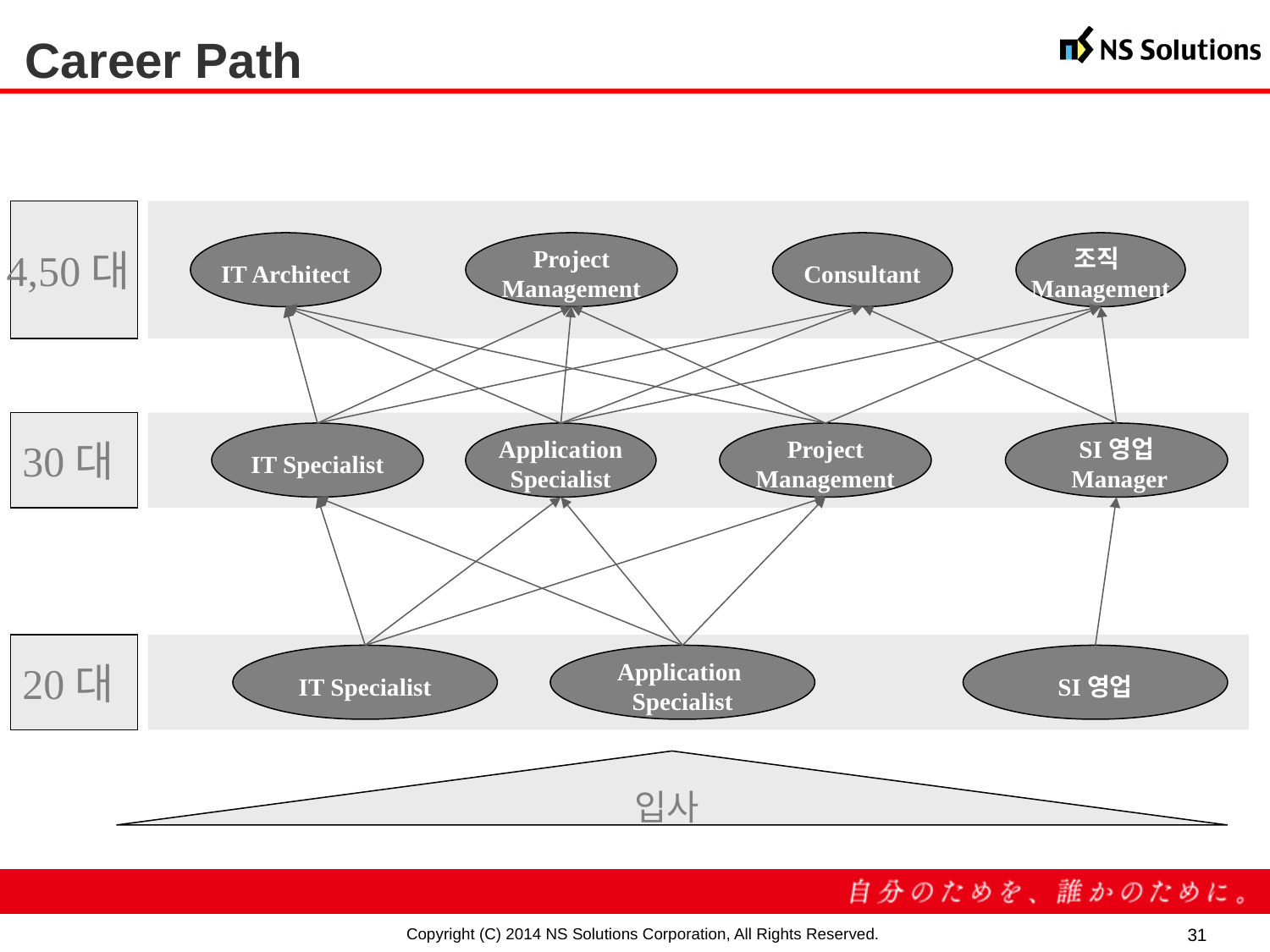

Career Path
4,50대

IT Architect
Project
Management
Consultant
조직
Management
30대

IT Specialist
Application
Specialist
Project
Management
SI영업
 Manager
20대

IT Specialist
Application
Specialist
SI영업
입사